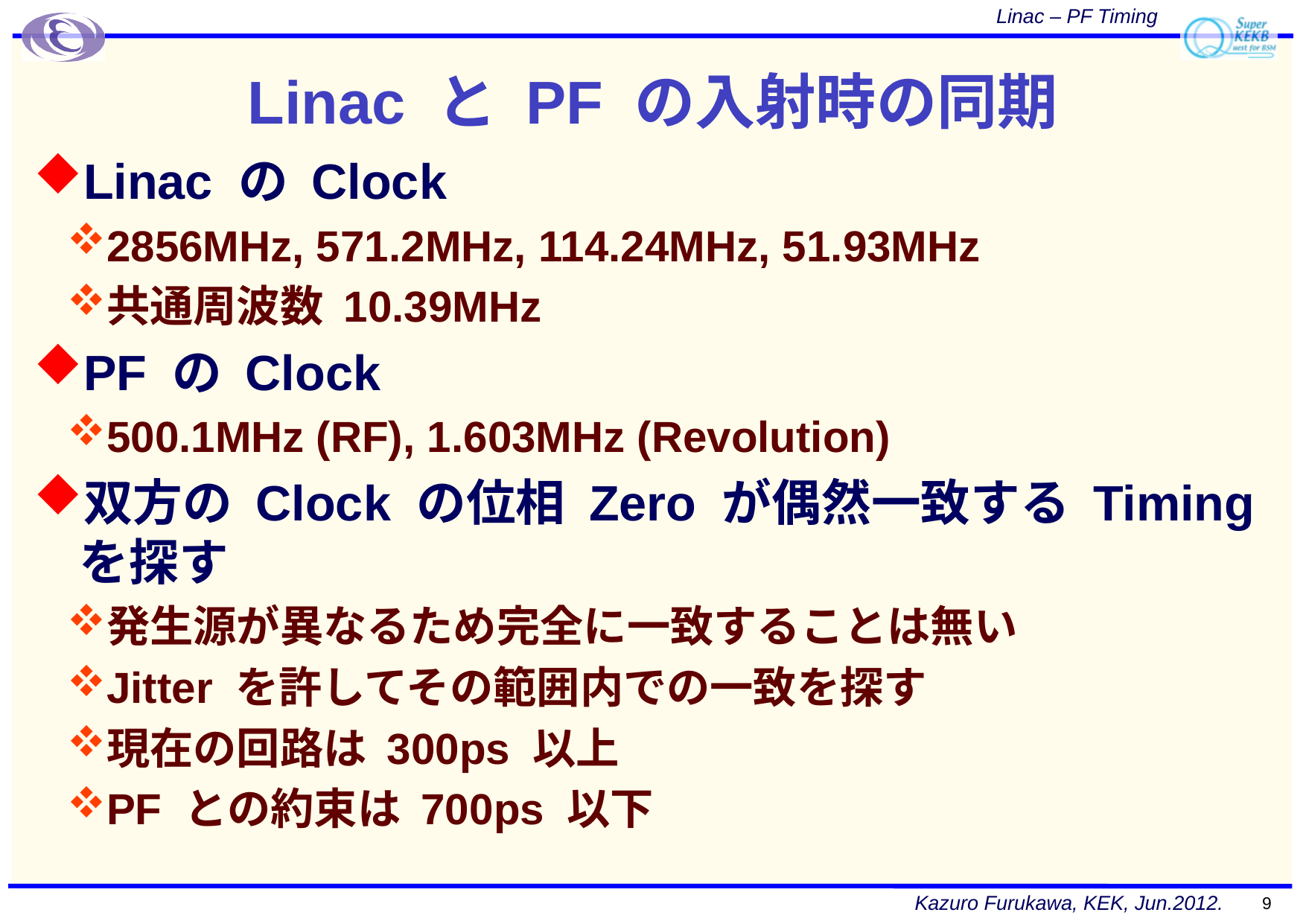

# Linac と PF の入射時の同期
Linac の Clock
2856MHz, 571.2MHz, 114.24MHz, 51.93MHz
共通周波数 10.39MHz
PF の Clock
500.1MHz (RF), 1.603MHz (Revolution)
双方の Clock の位相 Zero が偶然一致する Timing を探す
発生源が異なるため完全に一致することは無い
Jitter を許してその範囲内での一致を探す
現在の回路は 300ps 以上
PF との約束は 700ps 以下
9